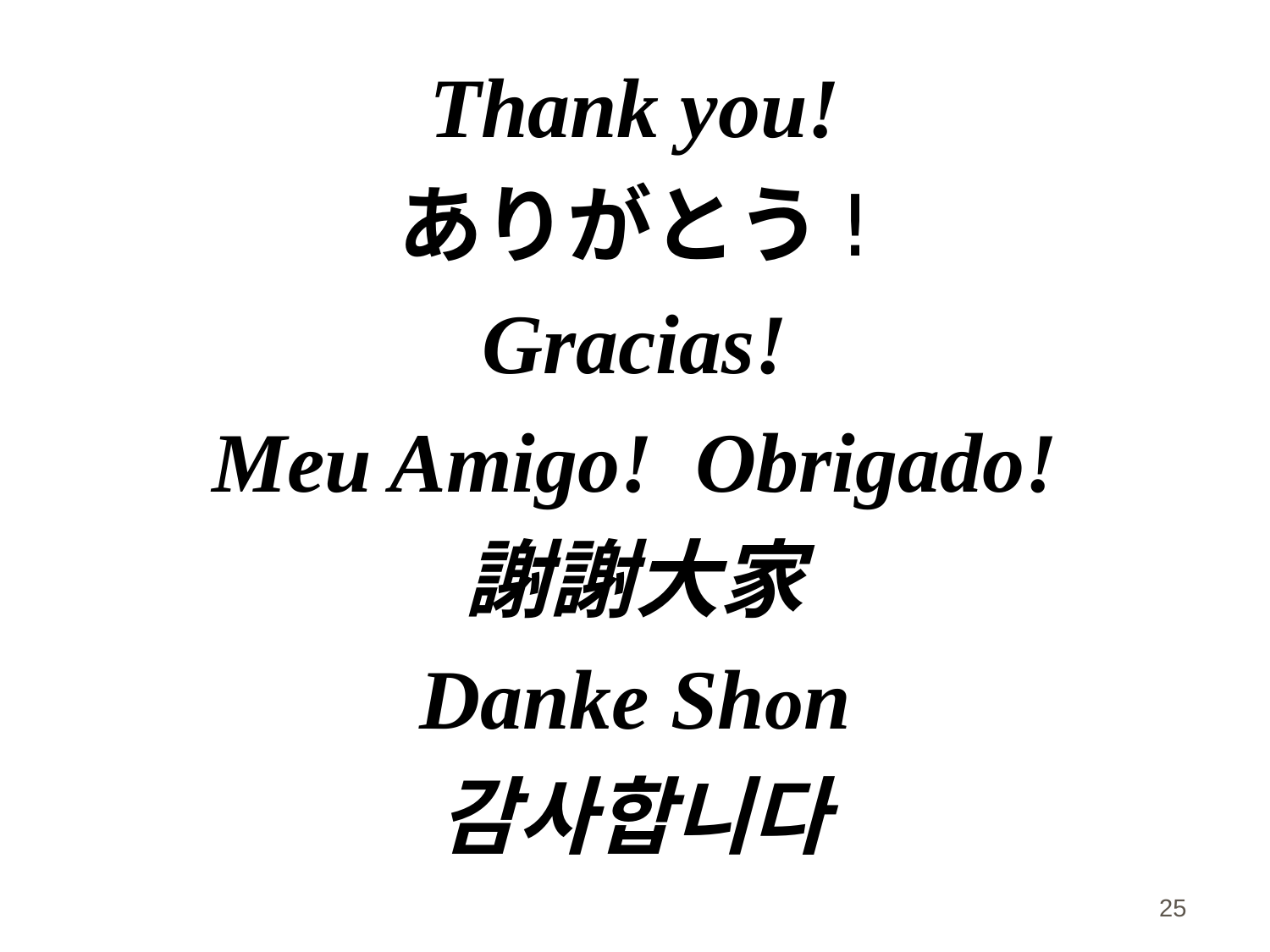

Thank you!
ありがとう!
Gracias!
Meu Amigo!  Obrigado!
謝謝大家
Danke Shon
감사합니다
25